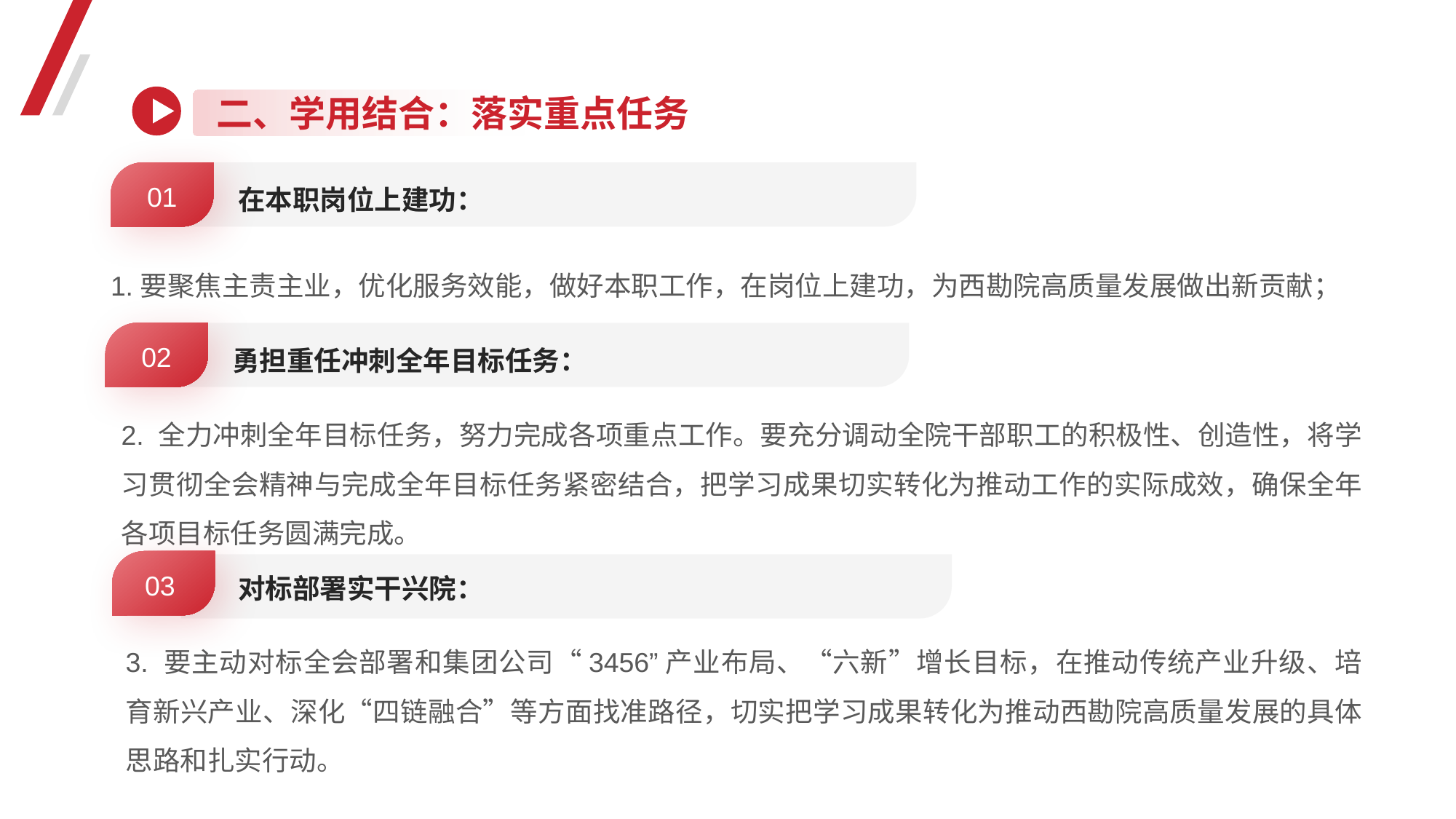

二、学用结合：落实重点任务

01
在本职岗位上建功：
1.要聚焦主责主业，优化服务效能，做好本职工作，在岗位上建功，为西勘院高质量发展做出新贡献；

02
勇担重任冲刺全年目标任务：
2. 全力冲刺全年目标任务，努力完成各项重点工作。要充分调动全院干部职工的积极性、创造性，将学习贯彻全会精神与完成全年目标任务紧密结合，把学习成果切实转化为推动工作的实际成效，确保全年各项目标任务圆满完成。

03
对标部署实干兴院：
3. 要主动对标全会部署和集团公司“3456”产业布局、“六新”增长目标，在推动传统产业升级、培育新兴产业、深化“四链融合”等方面找准路径，切实把学习成果转化为推动西勘院高质量发展的具体思路和扎实行动。